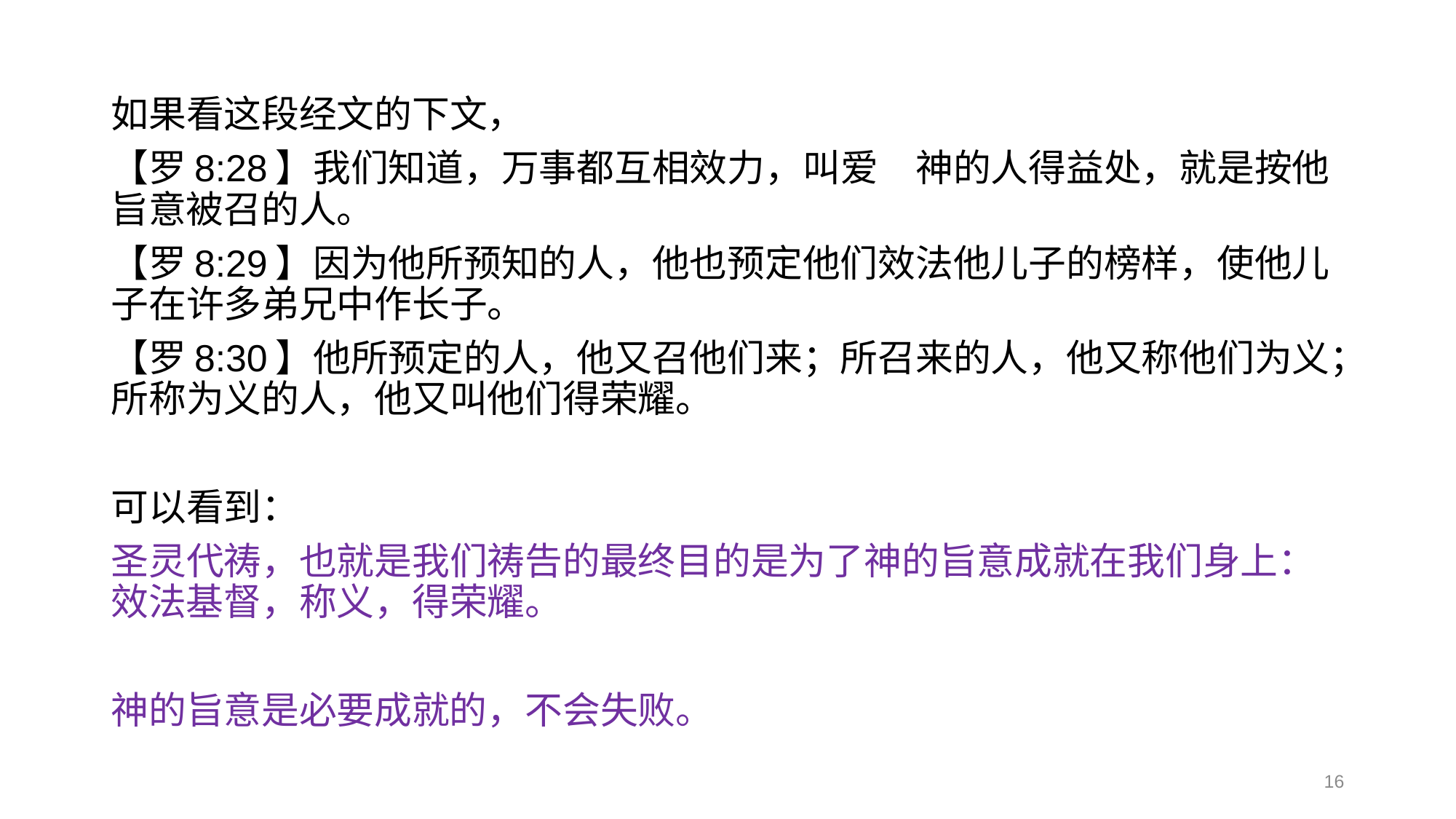

如果看这段经文的下文，
【罗8:28】我们知道，万事都互相效力，叫爱　神的人得益处，就是按他旨意被召的人。
【罗8:29】因为他所预知的人，他也预定他们效法他儿子的榜样，使他儿子在许多弟兄中作长子。
【罗8:30】他所预定的人，他又召他们来；所召来的人，他又称他们为义；所称为义的人，他又叫他们得荣耀。

可以看到：
圣灵代祷，也就是我们祷告的最终目的是为了神的旨意成就在我们身上：效法基督，称义，得荣耀。

神的旨意是必要成就的，不会失败。

16